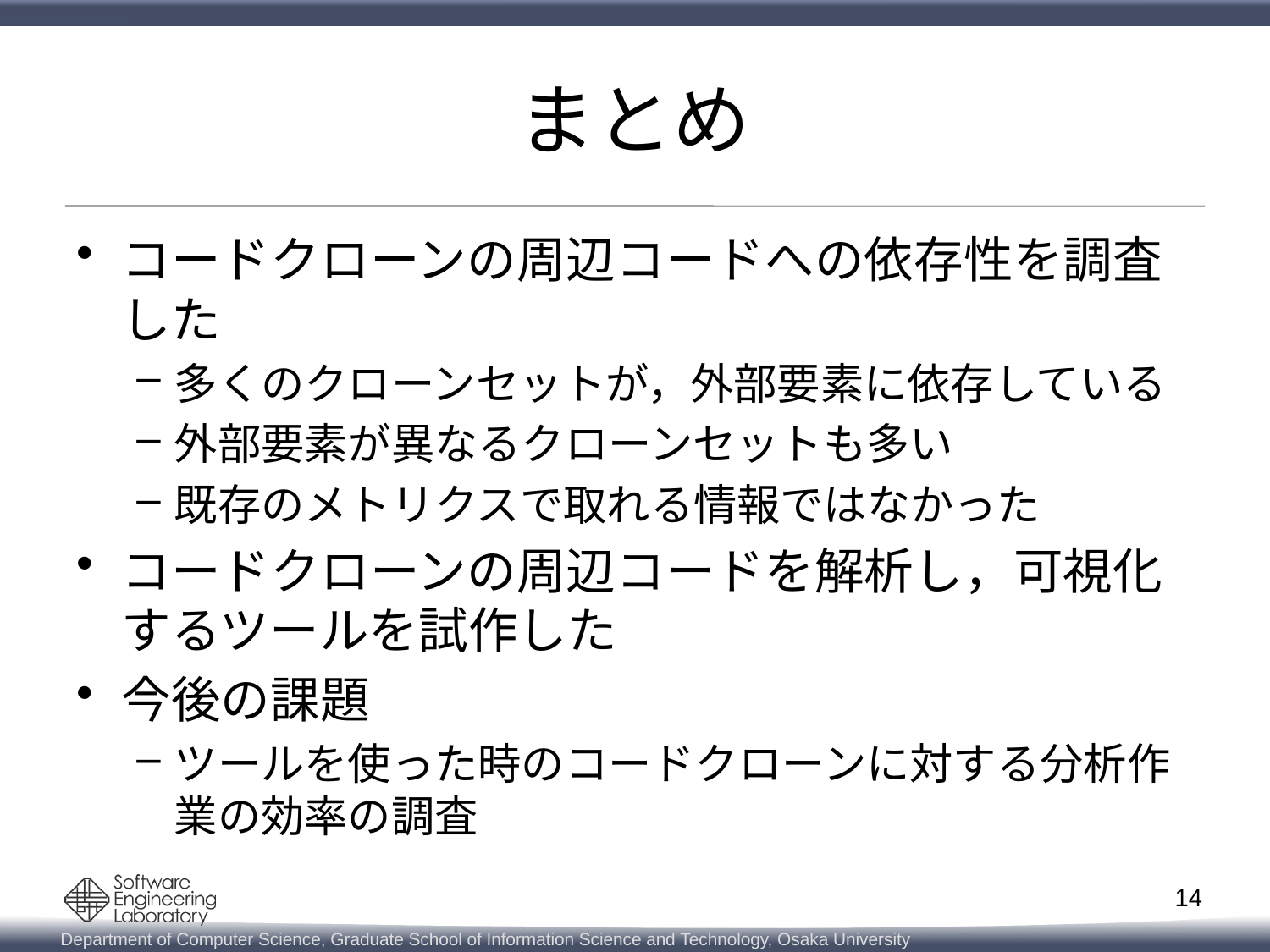

# まとめ
コードクローンの周辺コードへの依存性を調査した
多くのクローンセットが，外部要素に依存している
外部要素が異なるクローンセットも多い
既存のメトリクスで取れる情報ではなかった
コードクローンの周辺コードを解析し，可視化するツールを試作した
今後の課題
ツールを使った時のコードクローンに対する分析作業の効率の調査
14